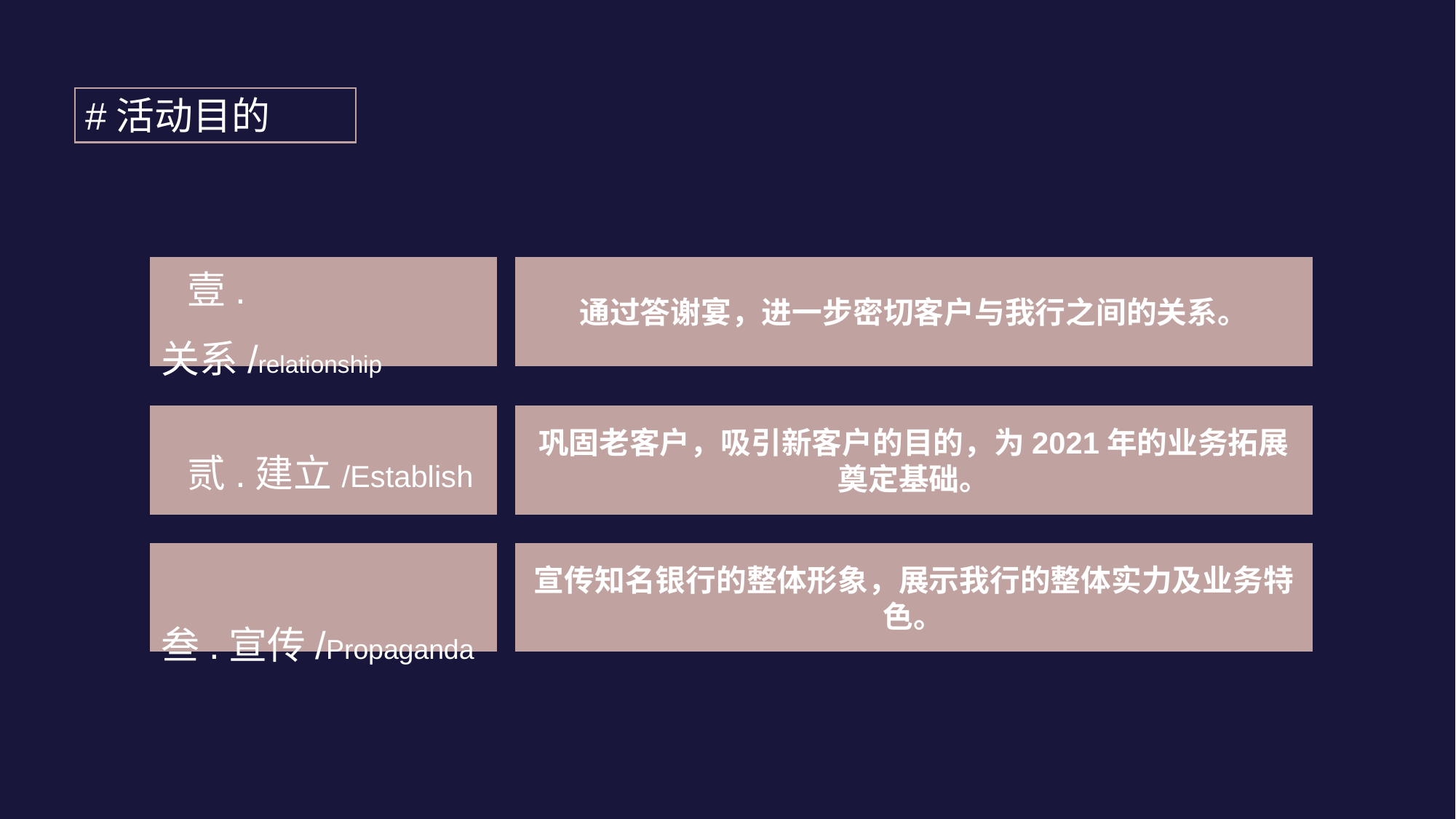

#活动目的

  壹. 关系/relationship
通过答谢宴，进一步密切客户与我行之间的关系。
  贰.建立/Establish
巩固老客户，吸引新客户的目的，为2021年的业务拓展奠定基础。
  叁.宣传/Propaganda
宣传知名银行的整体形象，展示我行的整体实力及业务特色。